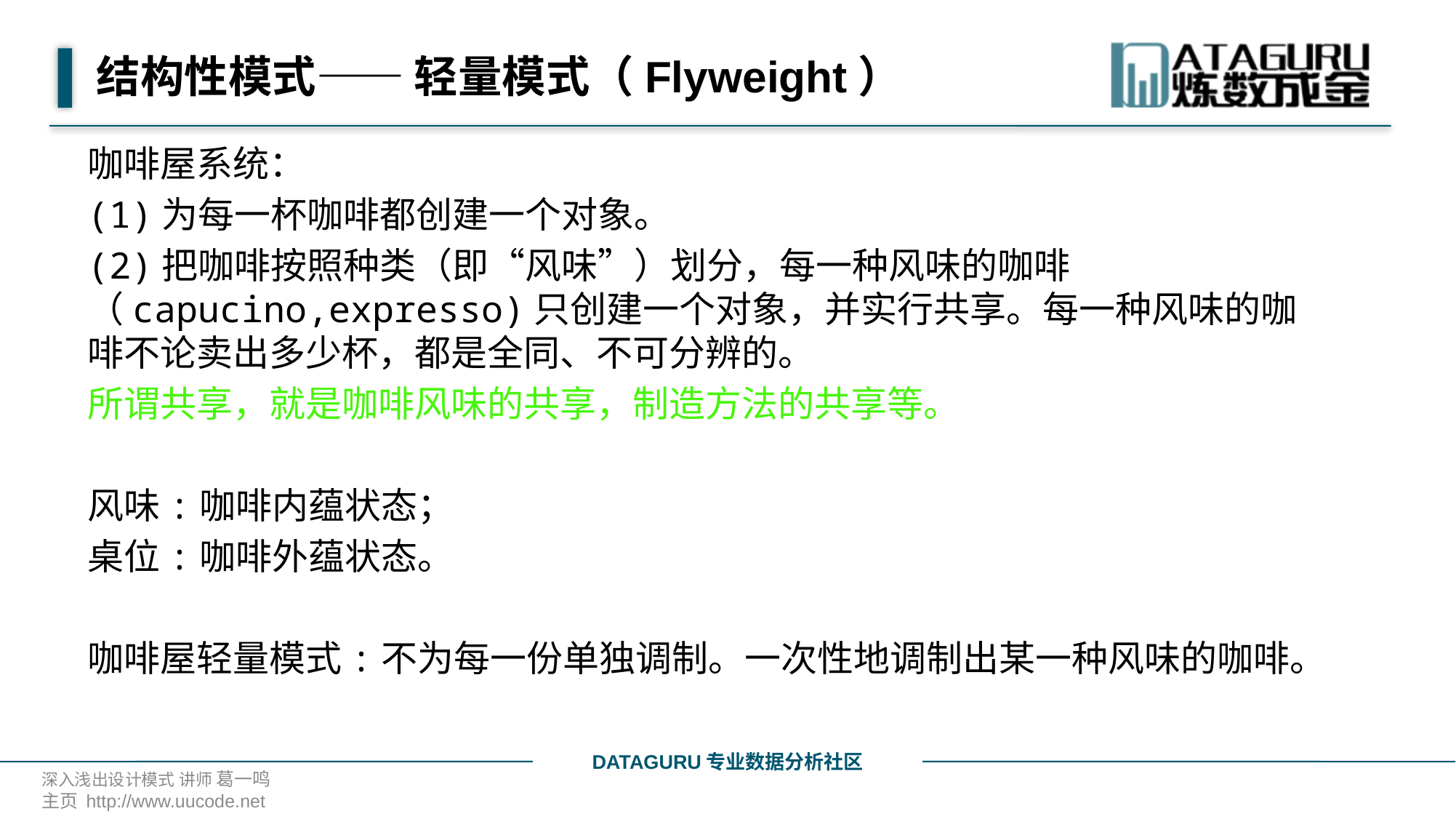

# 结构性模式—— 轻量模式（Flyweight）
咖啡屋系统：
(1)为每一杯咖啡都创建一个对象。
(2)把咖啡按照种类（即“风味”）划分，每一种风味的咖啡（capucino,expresso)只创建一个对象，并实行共享。每一种风味的咖啡不论卖出多少杯，都是全同、不可分辨的。
所谓共享，就是咖啡风味的共享，制造方法的共享等。

风味:咖啡内蕴状态；
桌位:咖啡外蕴状态。

咖啡屋轻量模式:不为每一份单独调制。一次性地调制出某一种风味的咖啡。